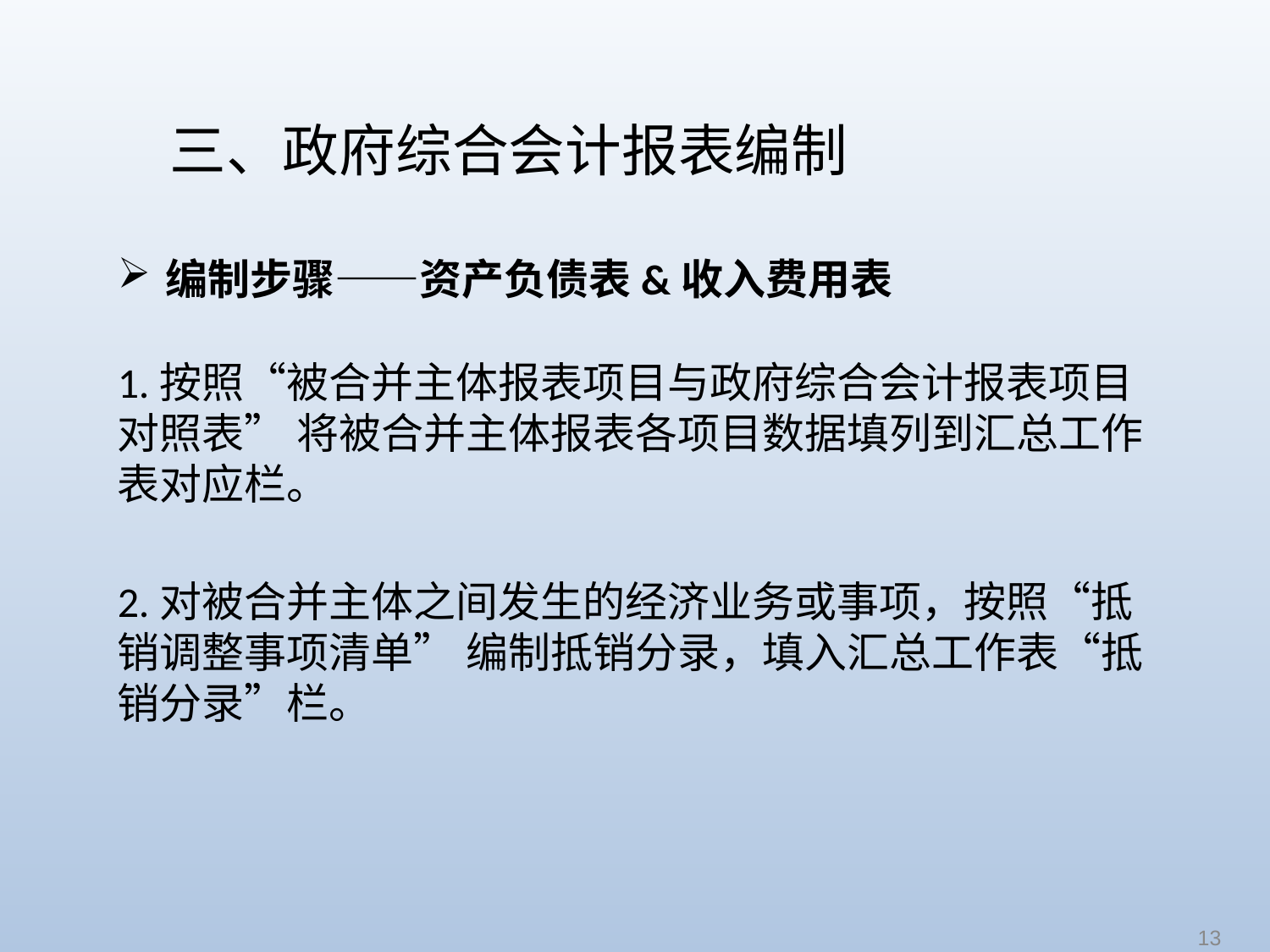

# 三、政府综合会计报表编制
编制步骤——资产负债表&收入费用表

1.按照“被合并主体报表项目与政府综合会计报表项目对照表” 将被合并主体报表各项目数据填列到汇总工作表对应栏。

2.对被合并主体之间发生的经济业务或事项，按照“抵销调整事项清单” 编制抵销分录，填入汇总工作表“抵销分录”栏。

13